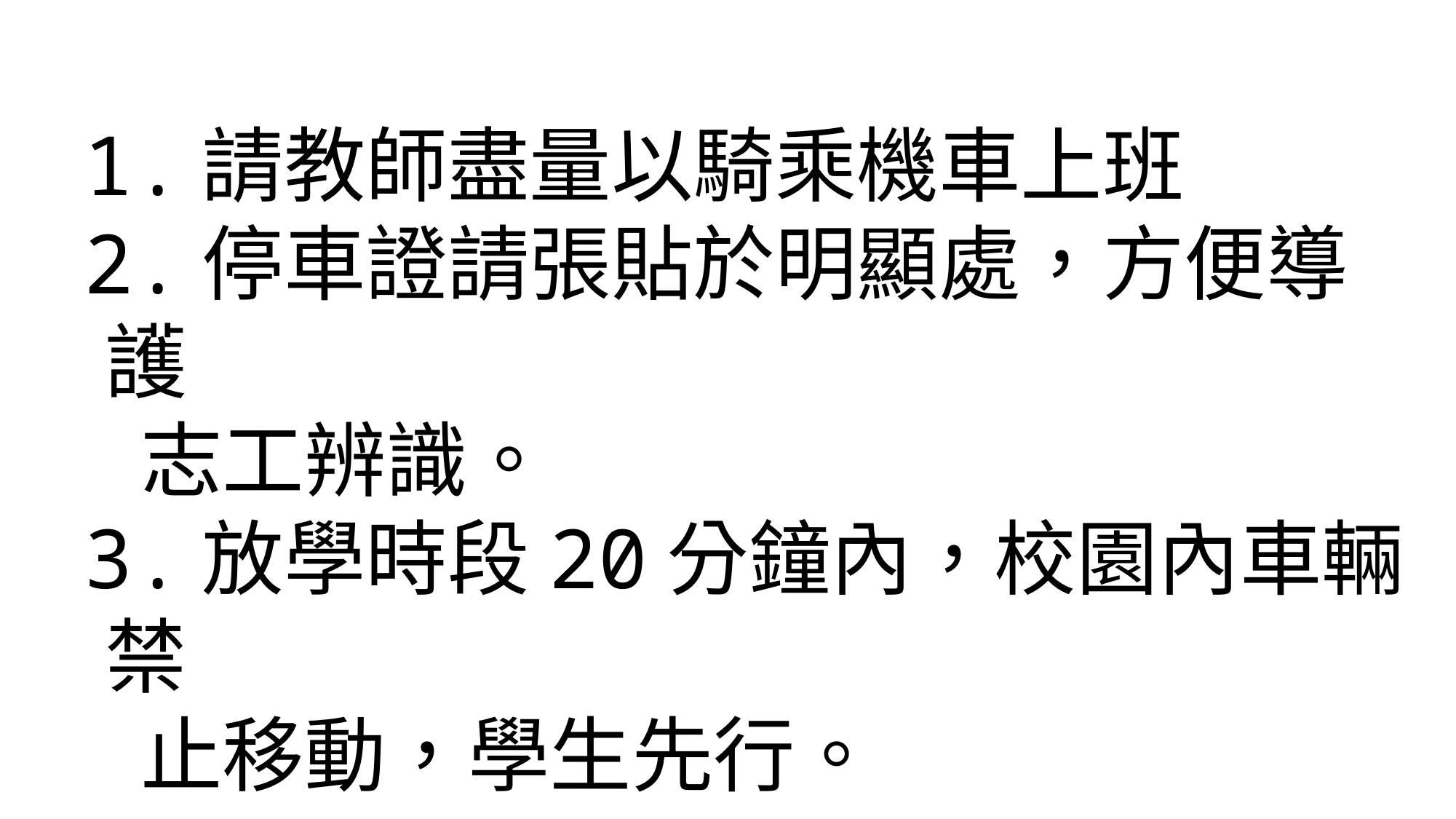

1.請教師盡量以騎乘機車上班
2.停車證請張貼於明顯處，方便導護
  志工辨識。
3.放學時段20分鐘內，校園內車輛禁
  止移動，學生先行。